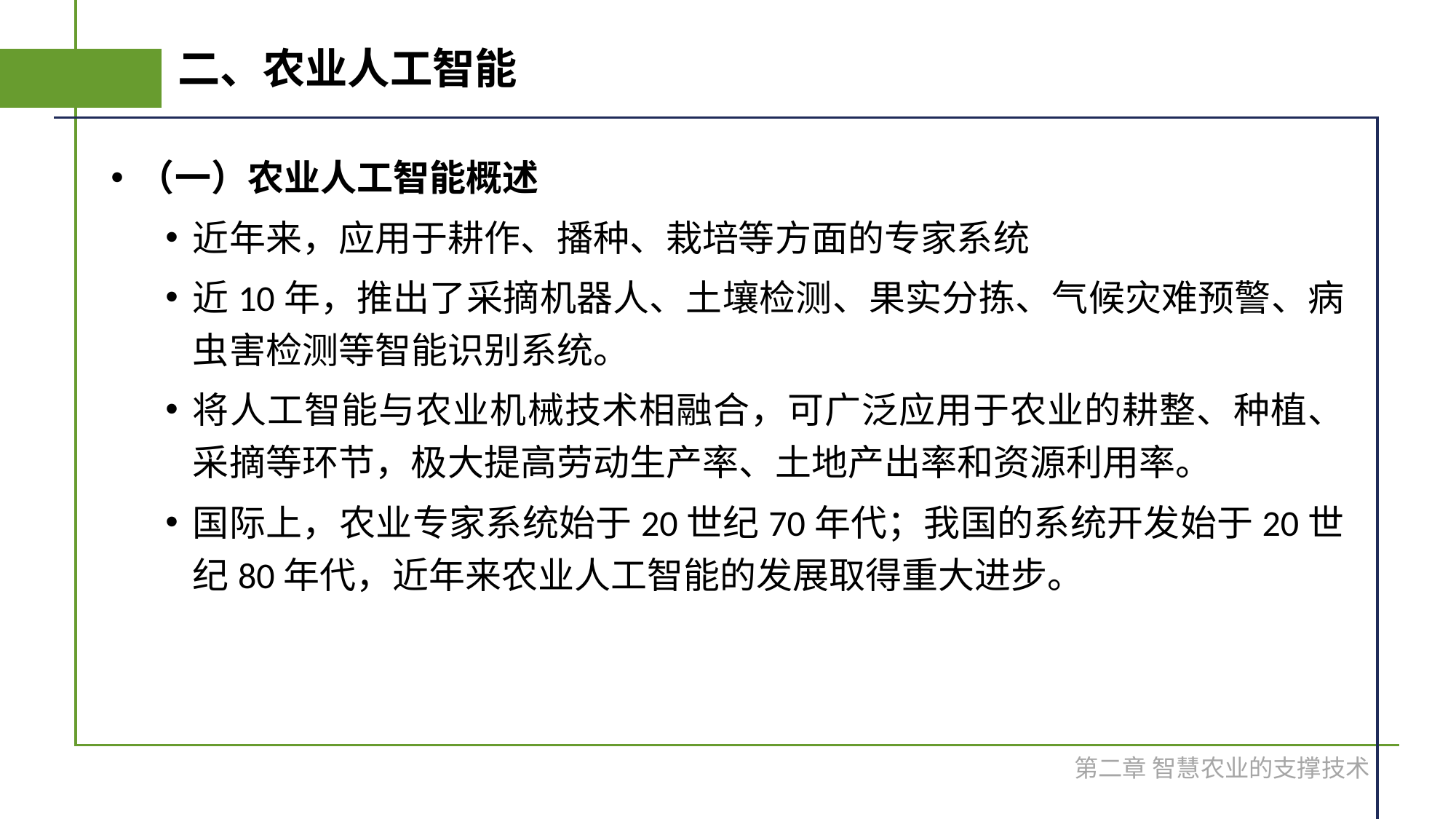

# 二、农业人工智能
（一）农业人工智能概述
近年来，应用于耕作、播种、栽培等方面的专家系统
近10年，推出了采摘机器人、土壤检测、果实分拣、气候灾难预警、病虫害检测等智能识别系统。
将人工智能与农业机械技术相融合，可广泛应用于农业的耕整、种植、采摘等环节，极大提高劳动生产率、土地产出率和资源利用率。
国际上，农业专家系统始于20世纪70年代；我国的系统开发始于20世纪80年代，近年来农业人工智能的发展取得重大进步。

第二章 智慧农业的支撑技术